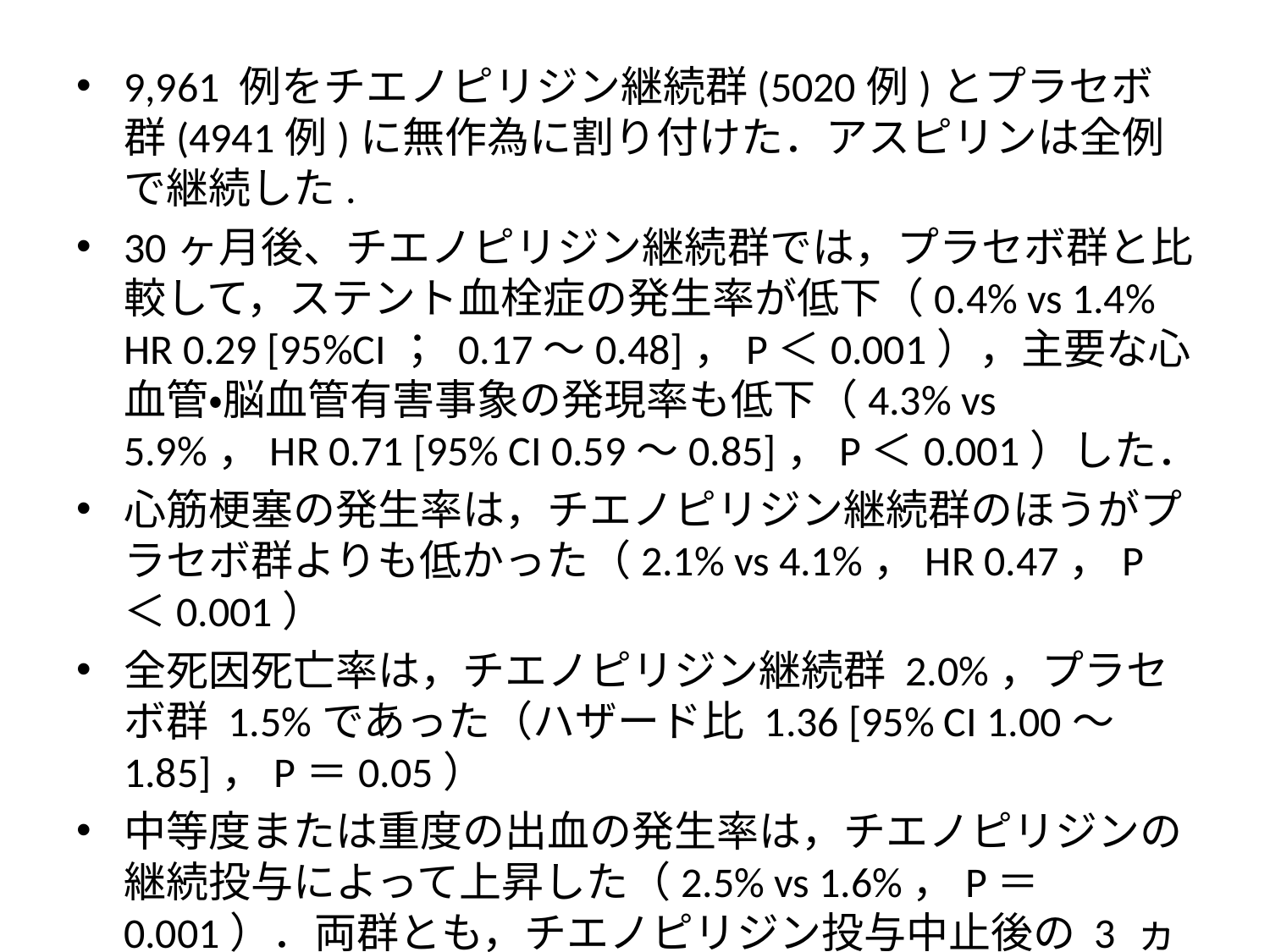

9,961 例をチエノピリジン継続群(5020例)とプラセボ群(4941例)に無作為に割り付けた．アスピリンは全例で継続した.
30ヶ月後、チエノピリジン継続群では，プラセボ群と比較して，ステント血栓症の発生率が低下（0.4% vs 1.4% HR 0.29 [95%CI； 0.17～0.48]，P＜0.001），主要な心血管・脳血管有害事象の発現率も低下（4.3% vs 5.9%，HR 0.71 [95% CI 0.59～0.85]，P＜0.001）した．
心筋梗塞の発生率は，チエノピリジン継続群のほうがプラセボ群よりも低かった（2.1% vs 4.1%，HR 0.47，P＜0.001）
全死因死亡率は，チエノピリジン継続群 2.0%，プラセボ群 1.5%であった（ハザード比 1.36 [95% CI 1.00～1.85]，P＝0.05）
中等度または重度の出血の発生率は，チエノピリジンの継続投与によって上昇した（2.5% vs 1.6%，P＝0.001）．両群とも，チエノピリジン投与中止後の 3 ヵ月間にステント血栓症と心筋梗塞のリスク上昇が認められた．